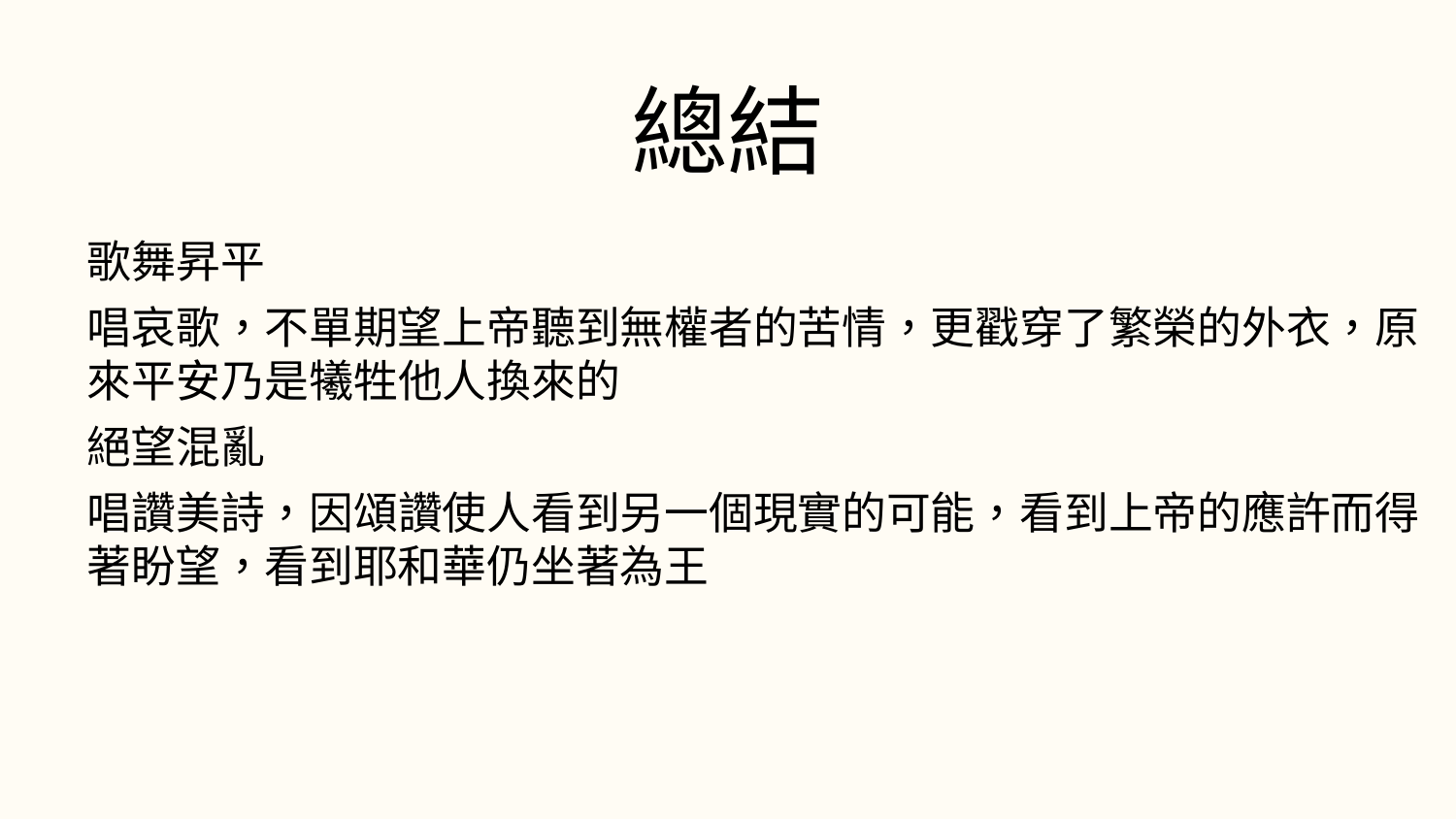

總結
歌舞昇平
唱哀歌，不單期望上帝聽到無權者的苦情，更戳穿了繁榮的外衣，原來平安乃是犧牲他人換來的
絕望混亂
唱讚美詩，因頌讚使人看到另一個現實的可能，看到上帝的應許而得著盼望，看到耶和華仍坐著為王